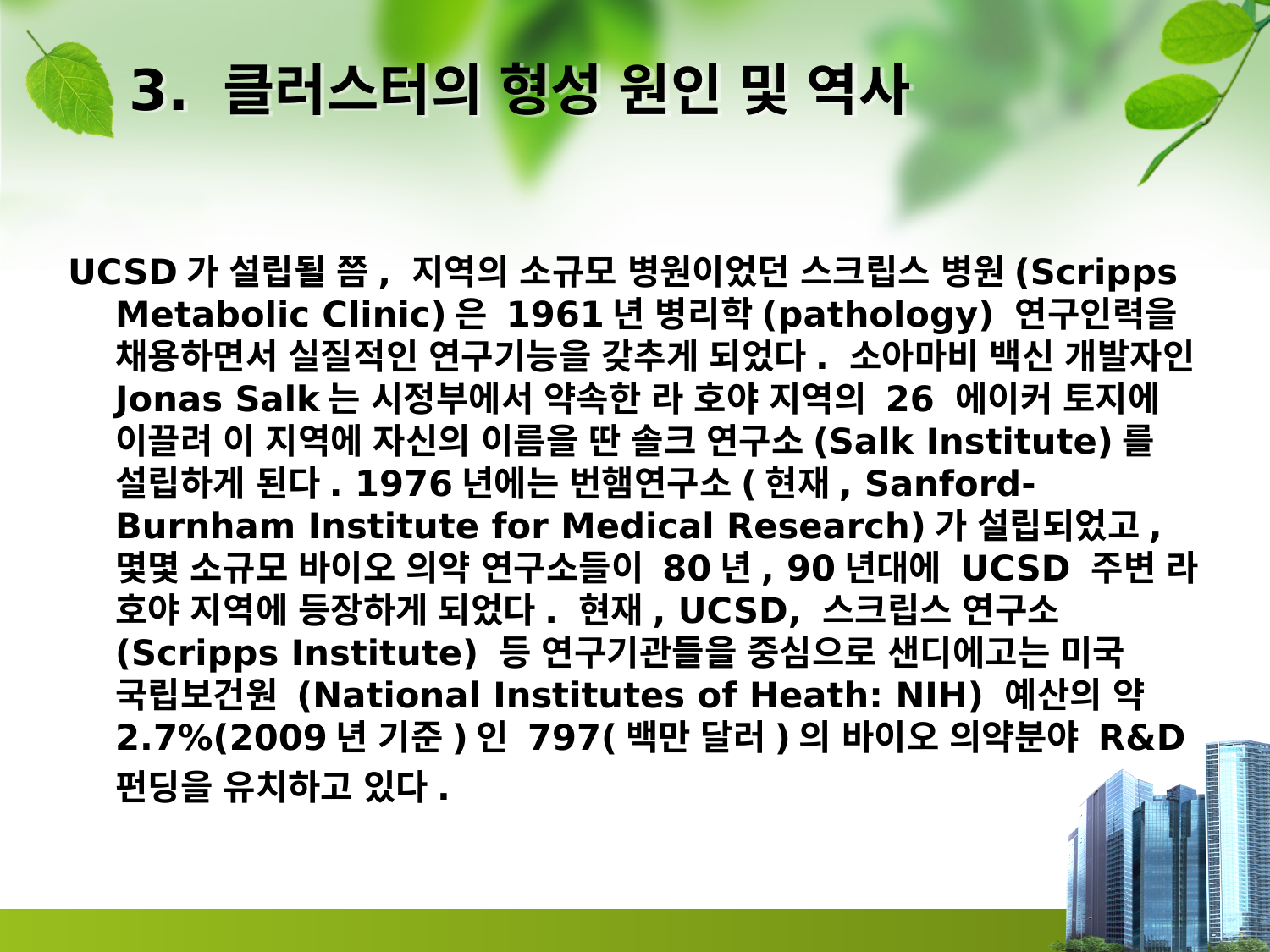

# 3. 클러스터의 형성 원인 및 역사
UCSD가 설립될 쯤, 지역의 소규모 병원이었던 스크립스 병원(Scripps Metabolic Clinic)은 1961년 병리학(pathology) 연구인력을 채용하면서 실질적인 연구기능을 갖추게 되었다. 소아마비 백신 개발자인 Jonas Salk는 시정부에서 약속한 라 호야 지역의 26 에이커 토지에 이끌려 이 지역에 자신의 이름을 딴 솔크 연구소(Salk Institute)를 설립하게 된다. 1976년에는 번햄연구소(현재, Sanford-Burnham Institute for Medical Research)가 설립되었고, 몇몇 소규모 바이오 의약 연구소들이 80년, 90년대에 UCSD 주변 라 호야 지역에 등장하게 되었다. 현재, UCSD, 스크립스 연구소(Scripps Institute) 등 연구기관들을 중심으로 샌디에고는 미국 국립보건원 (National Institutes of Heath: NIH) 예산의 약 2.7%(2009년 기준)인 797(백만 달러)의 바이오 의약분야 R&D 펀딩을 유치하고 있다.